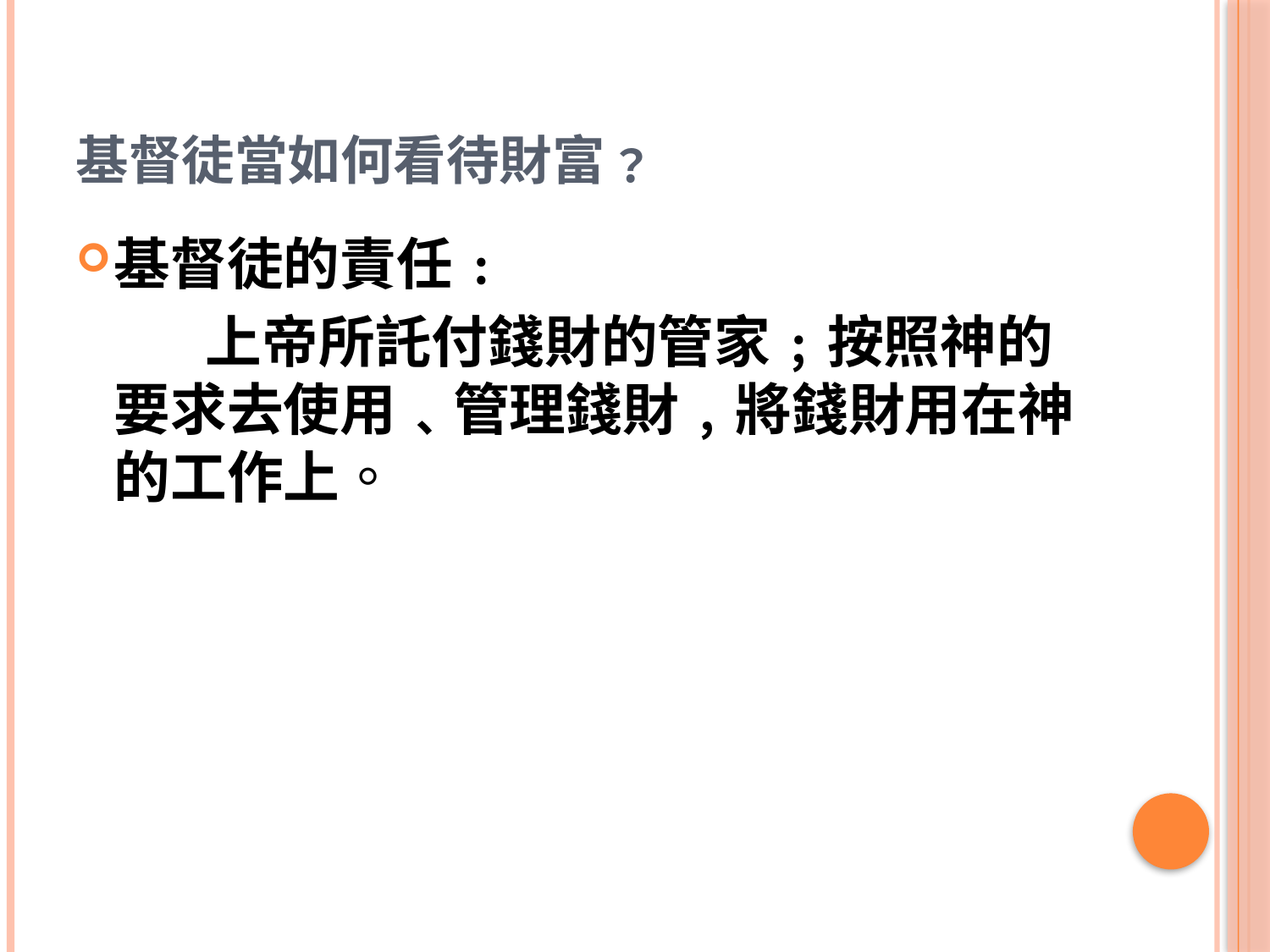

# 基督徒當如何看待財富﹖
基督徒的責任﹕
         上帝所託付錢財的管家﹔按照神的要求去使用﹑管理錢財﹐將錢財用在神的工作上。